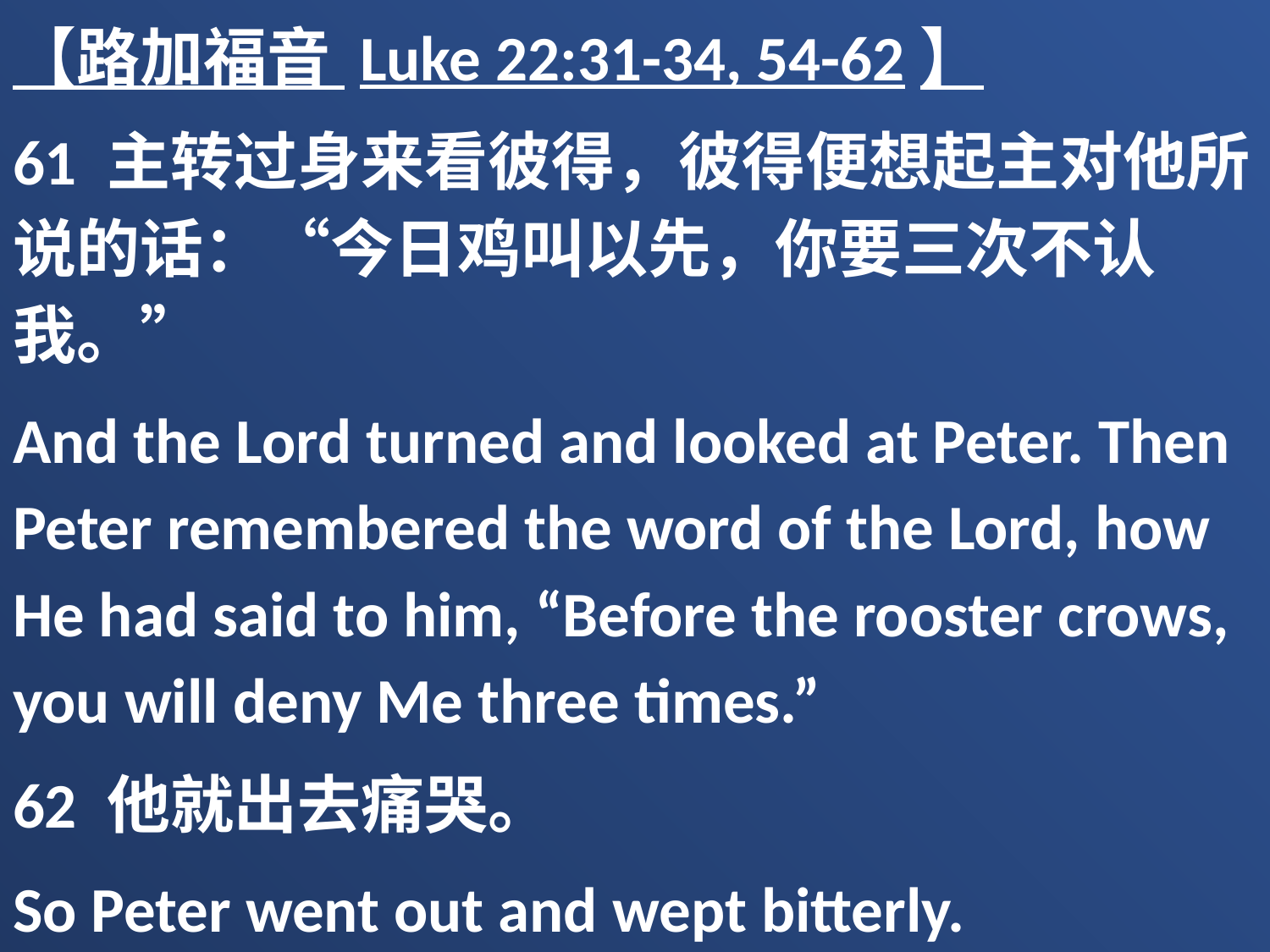

【路加福音 Luke 22:31-34, 54-62】
61 主转过身来看彼得，彼得便想起主对他所说的话：“今日鸡叫以先，你要三次不认我。”
And the Lord turned and looked at Peter. Then Peter remembered the word of the Lord, how He had said to him, “Before the rooster crows, you will deny Me three times.”
62 他就出去痛哭。
So Peter went out and wept bitterly.